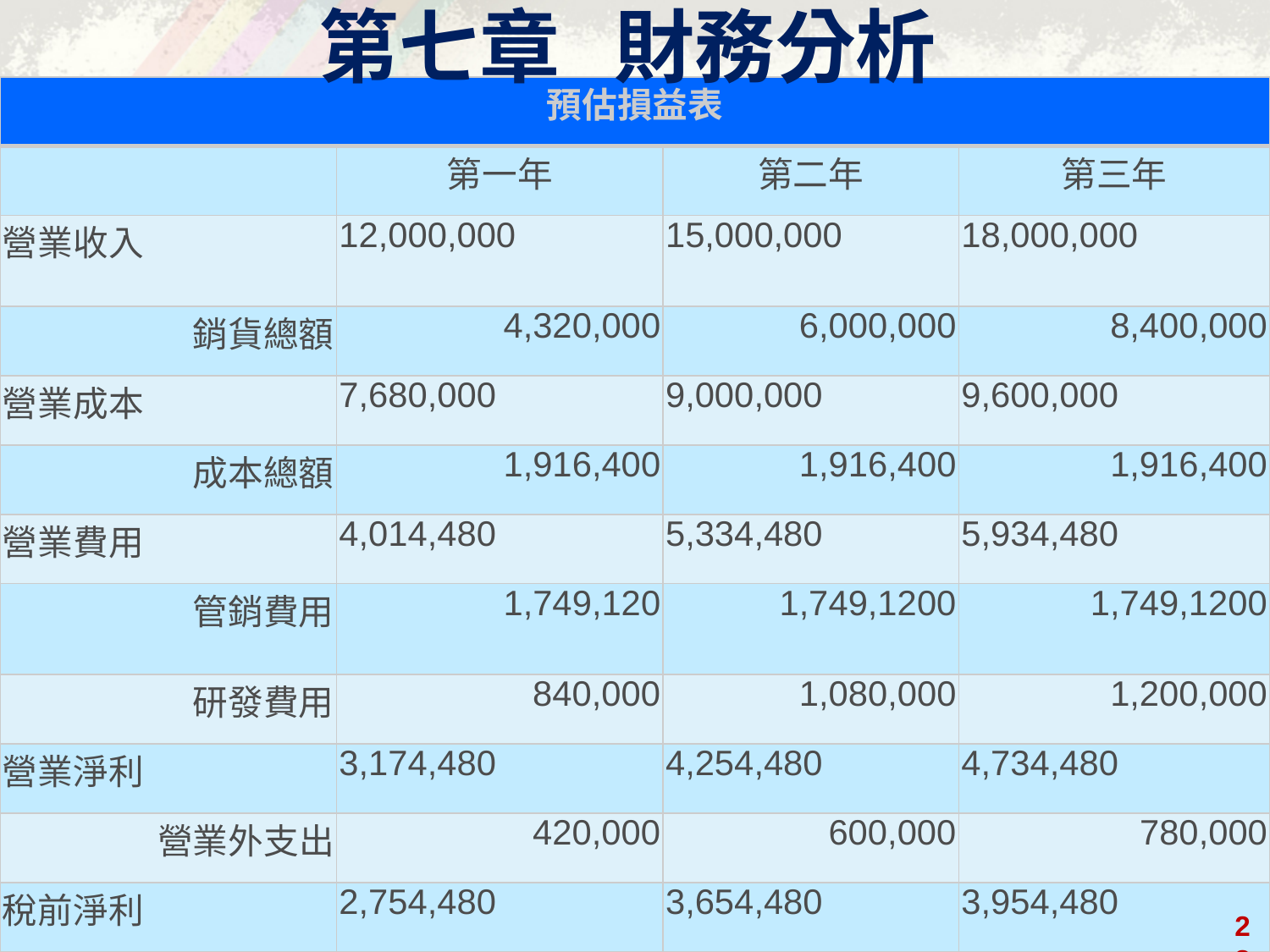

# 第七章   財務分析
| 預估損益表 |  |  |  |
| --- | --- | --- | --- |
|  | 第一年 | 第二年 | 第三年 |
| 營業收入 | 12,000,000 | 15,000,000 | 18,000,000 |
| 銷貨總額 | 4,320,000 | 6,000,000 | 8,400,000 |
| 營業成本 | 7,680,000 | 9,000,000 | 9,600,000 |
| 成本總額 | 1,916,400 | 1,916,400 | 1,916,400 |
| 營業費用 | 4,014,480 | 5,334,480 | 5,934,480 |
| 管銷費用 | 1,749,120 | 1,749,1200 | 1,749,1200 |
| 研發費用 | 840,000 | 1,080,000 | 1,200,000 |
| 營業淨利 | 3,174,480 | 4,254,480 | 4,734,480 |
| 營業外支出 | 420,000 | 600,000 | 780,000 |
| 稅前淨利 | 2,754,480 | 3,654,480 | 3,954,480 |
28